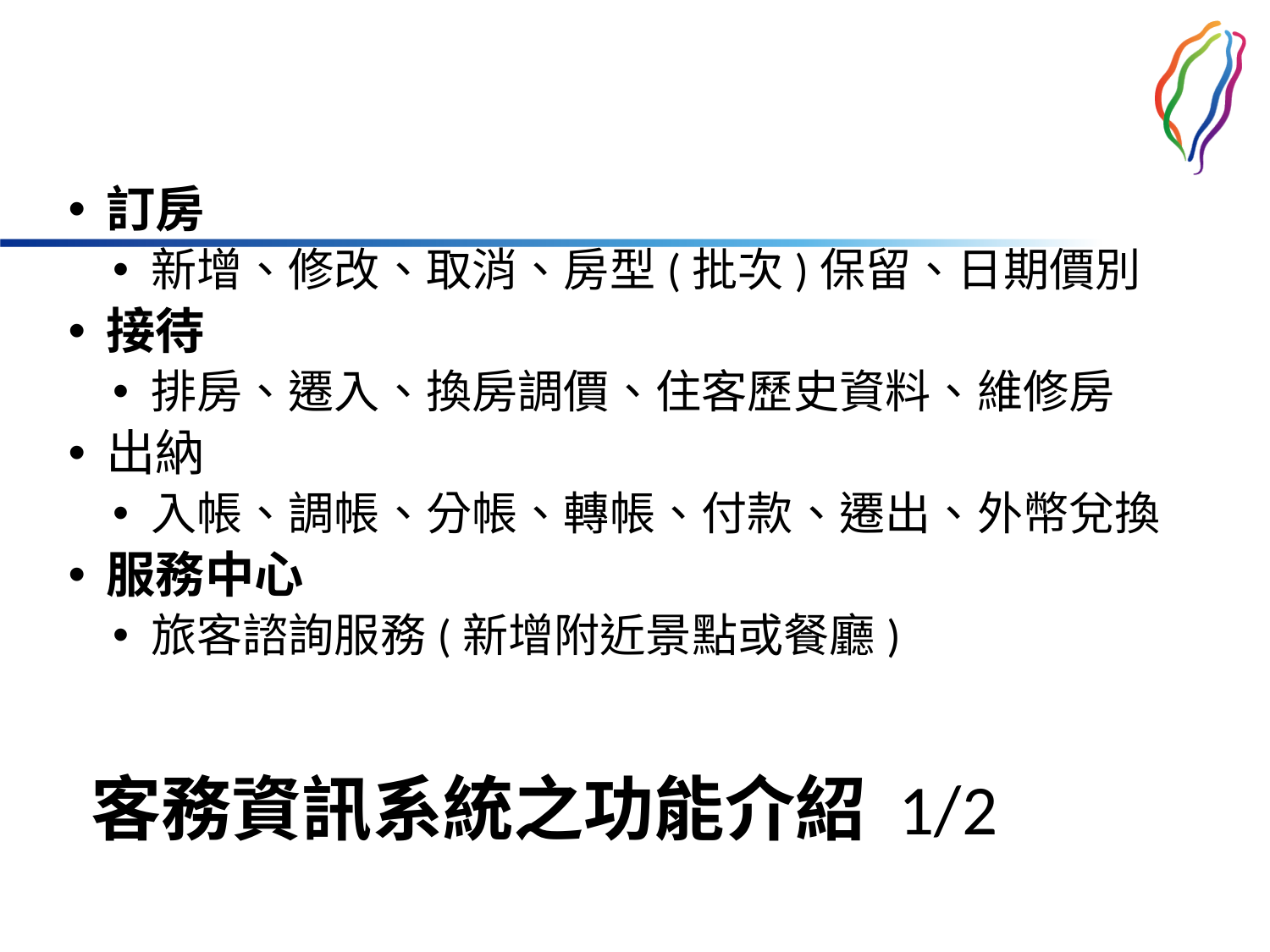

訂房
新增、修改、取消、房型(批次)保留、日期價別
接待
排房、遷入、換房調價、住客歷史資料、維修房
出納
入帳、調帳、分帳、轉帳、付款、遷出、外幣兌換
服務中心
旅客諮詢服務(新增附近景點或餐廳)
# 客務資訊系統之功能介紹 1/2